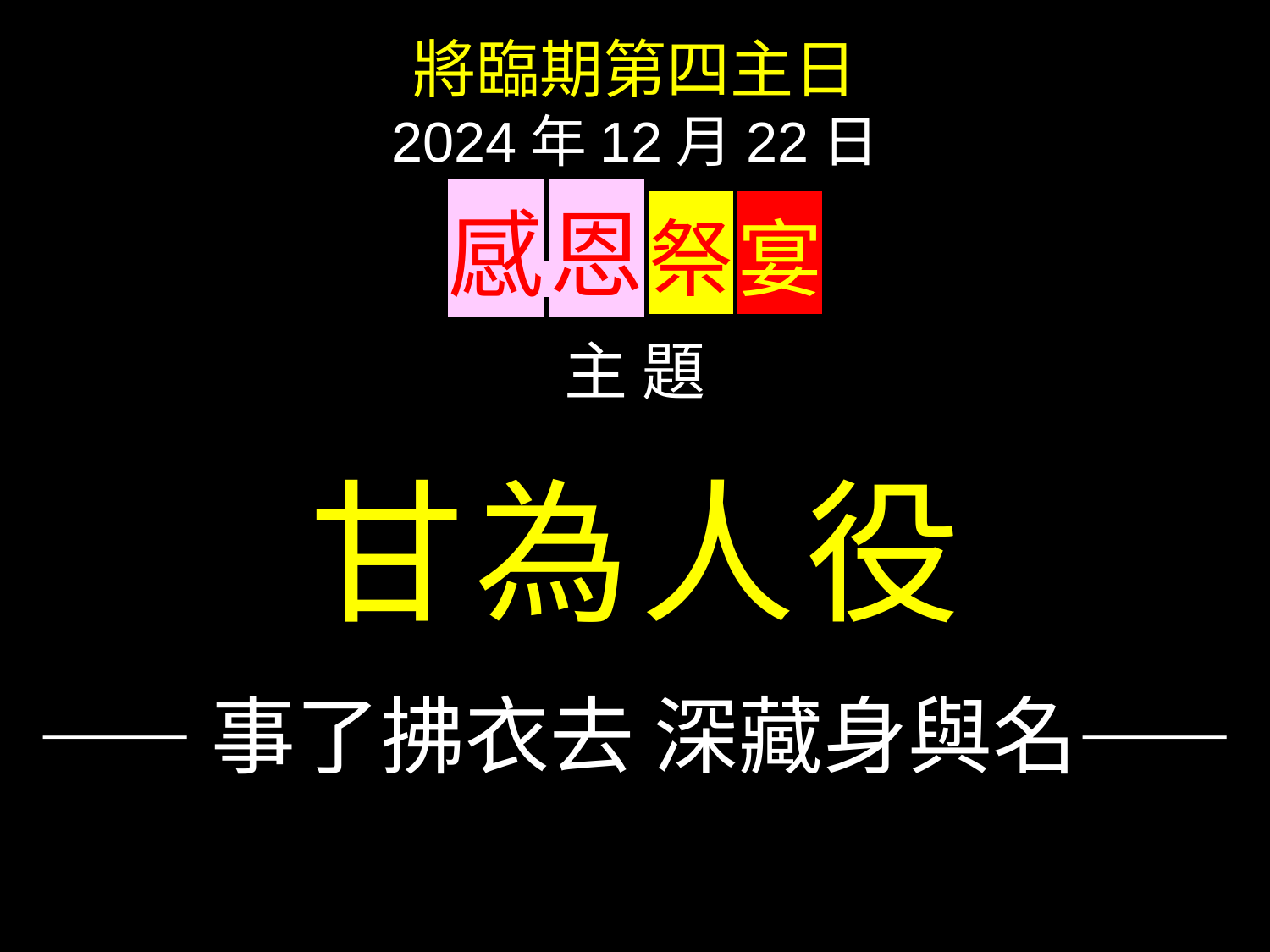

將臨期第四主日
2024年12月22日
感 恩 祭 宴

主 題

甘為人役
——事了拂衣去 深藏身與名——